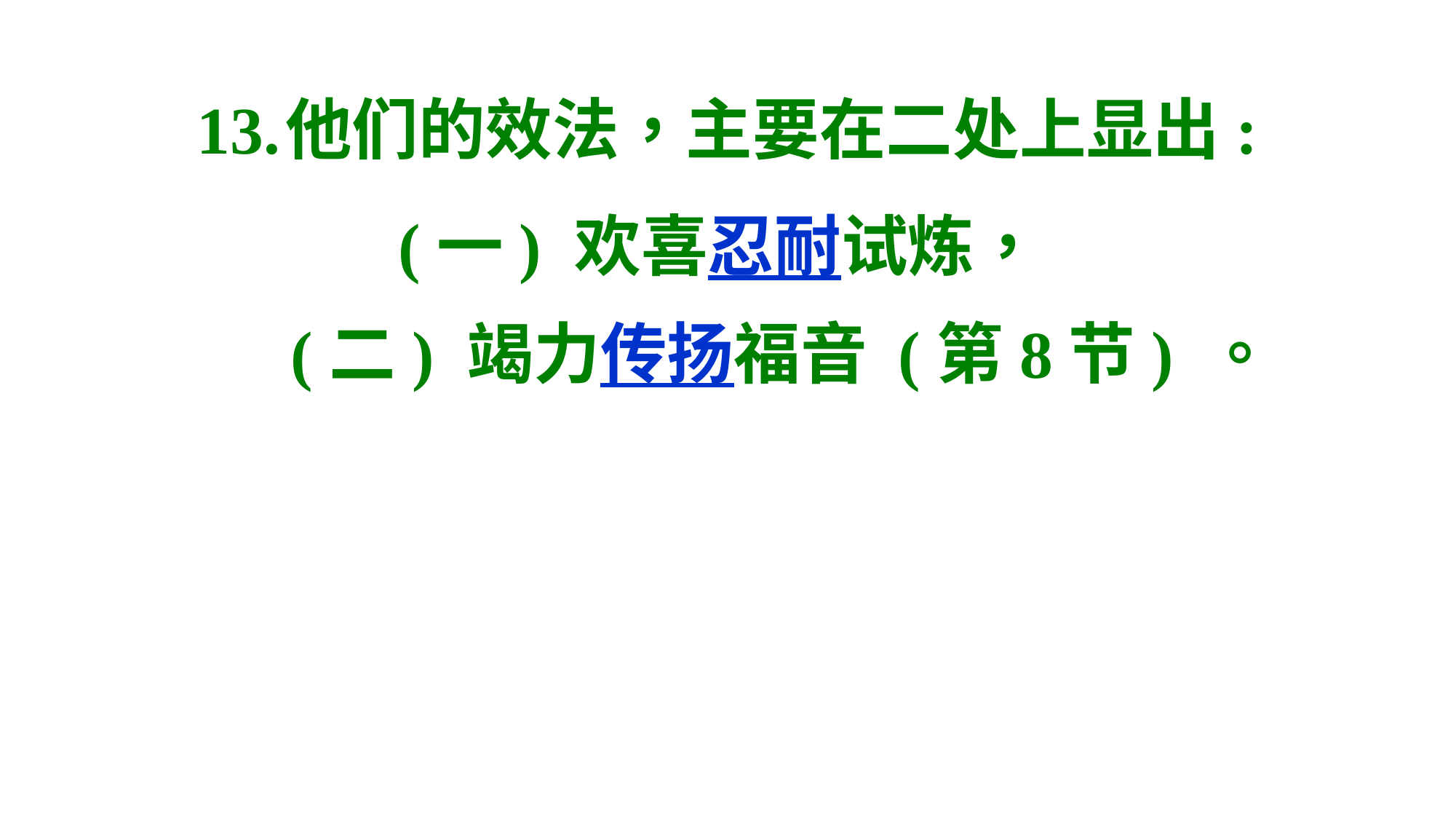

13.	他们的效法，主要在二处上显出:
(一) 欢喜忍耐试炼，
	(二) 竭力传扬福音 (第8节) 。